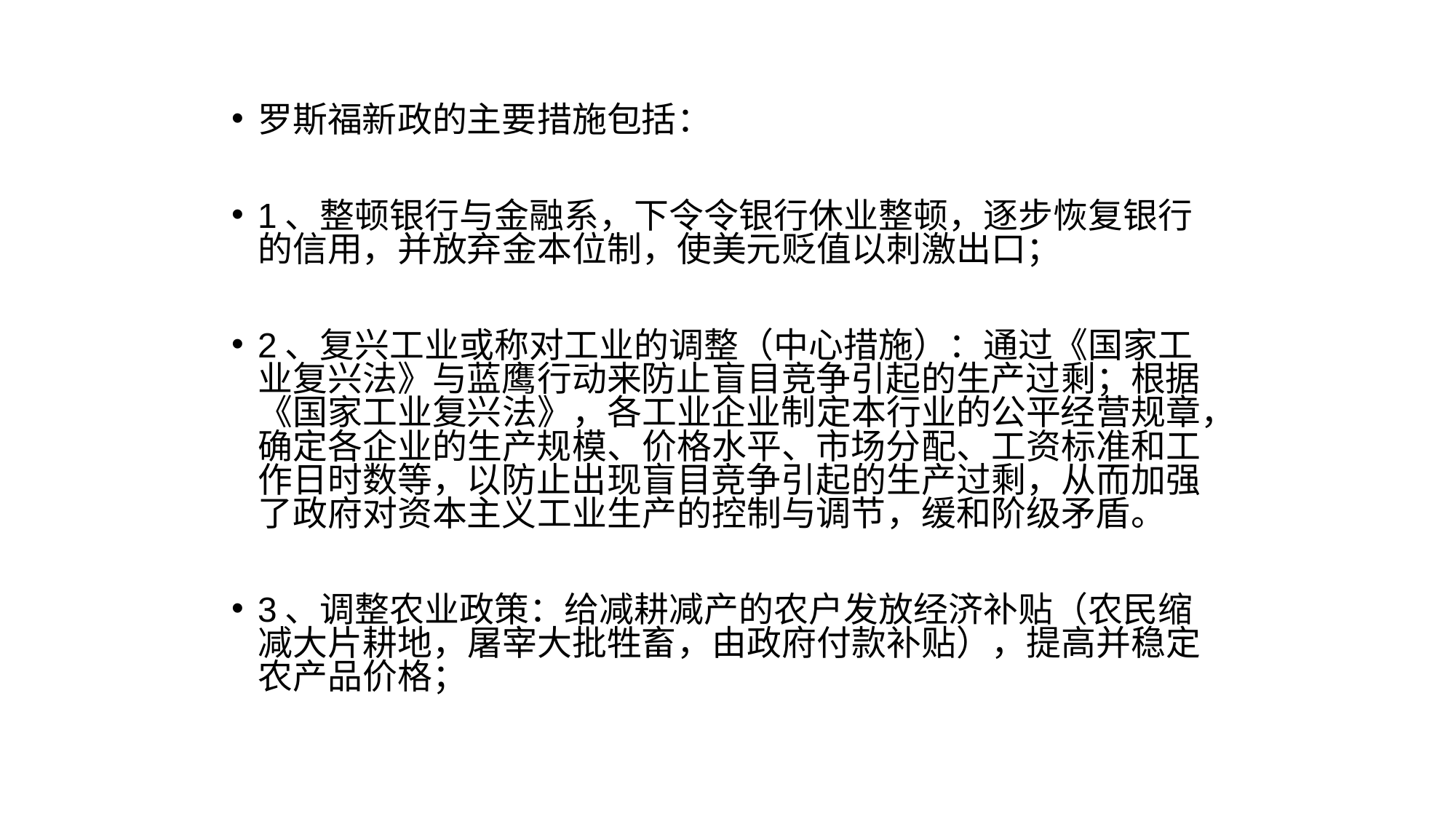

罗斯福新政的主要措施包括：

1、整顿银行与金融系，下令令银行休业整顿，逐步恢复银行的信用，并放弃金本位制，使美元贬值以刺激出口；

2、复兴工业或称对工业的调整（中心措施）：通过《国家工业复兴法》与蓝鹰行动来防止盲目竞争引起的生产过剩；根据《国家工业复兴法》，各工业企业制定本行业的公平经营规章，确定各企业的生产规模、价格水平、市场分配、工资标准和工作日时数等，以防止出现盲目竞争引起的生产过剩，从而加强了政府对资本主义工业生产的控制与调节，缓和阶级矛盾。

3、调整农业政策：给减耕减产的农户发放经济补贴（农民缩减大片耕地，屠宰大批牲畜，由政府付款补贴），提高并稳定农产品价格；